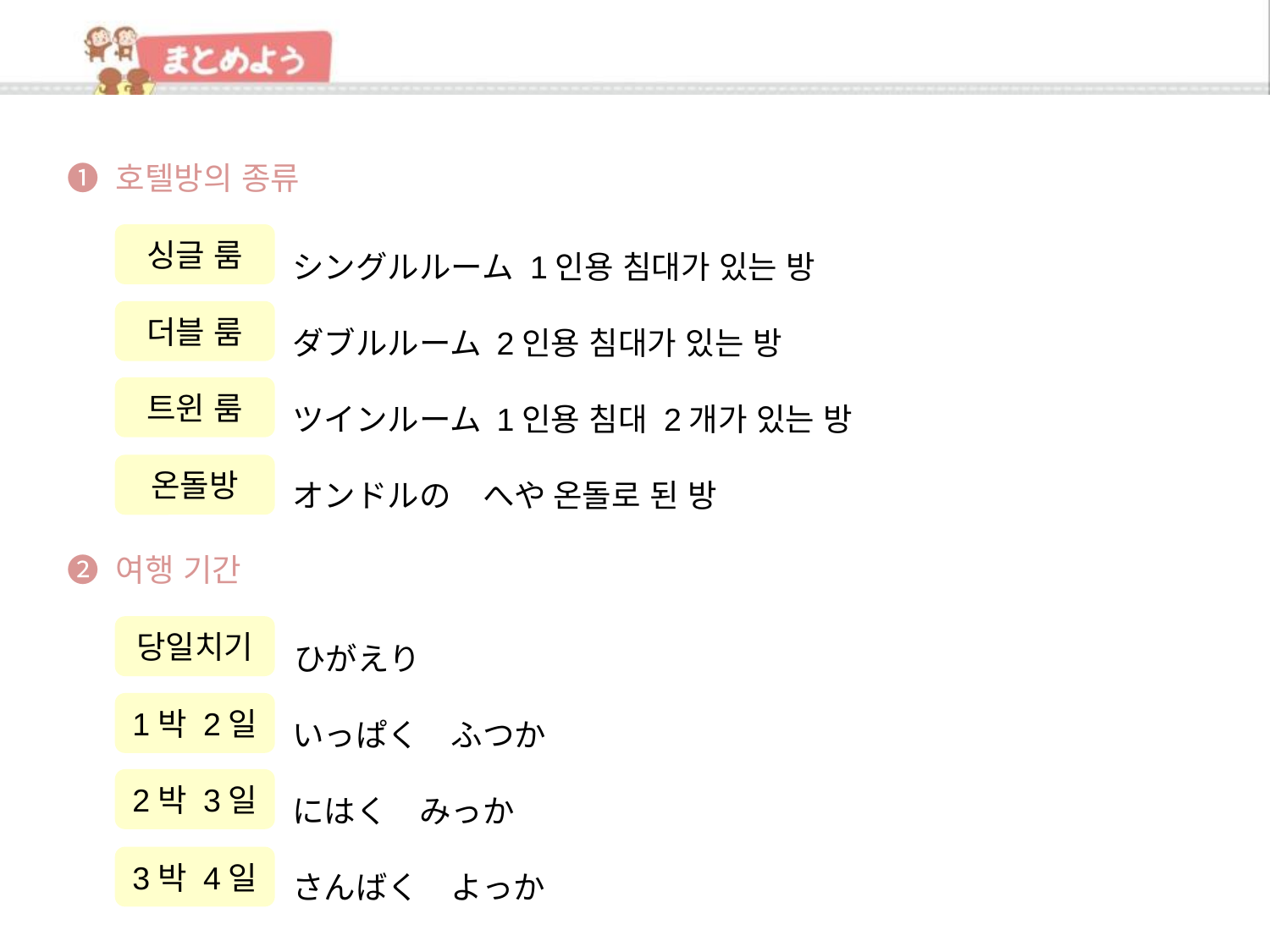

➊ 호텔방의 종류
 シングルルーム 1인용 침대가 있는 방
 ダブルルーム 2인용 침대가 있는 방
 ツインルーム 1인용 침대 2개가 있는 방
 オンドルの　へや 온돌로 된 방
싱글 룸
더블 룸
트윈 룸
온돌방
➋ 여행 기간
 ひがえり
 いっぱく　ふつか
 にはく　みっか
 さんばく　よっか
당일치기
1박 2일
2박 3일
3박 4일